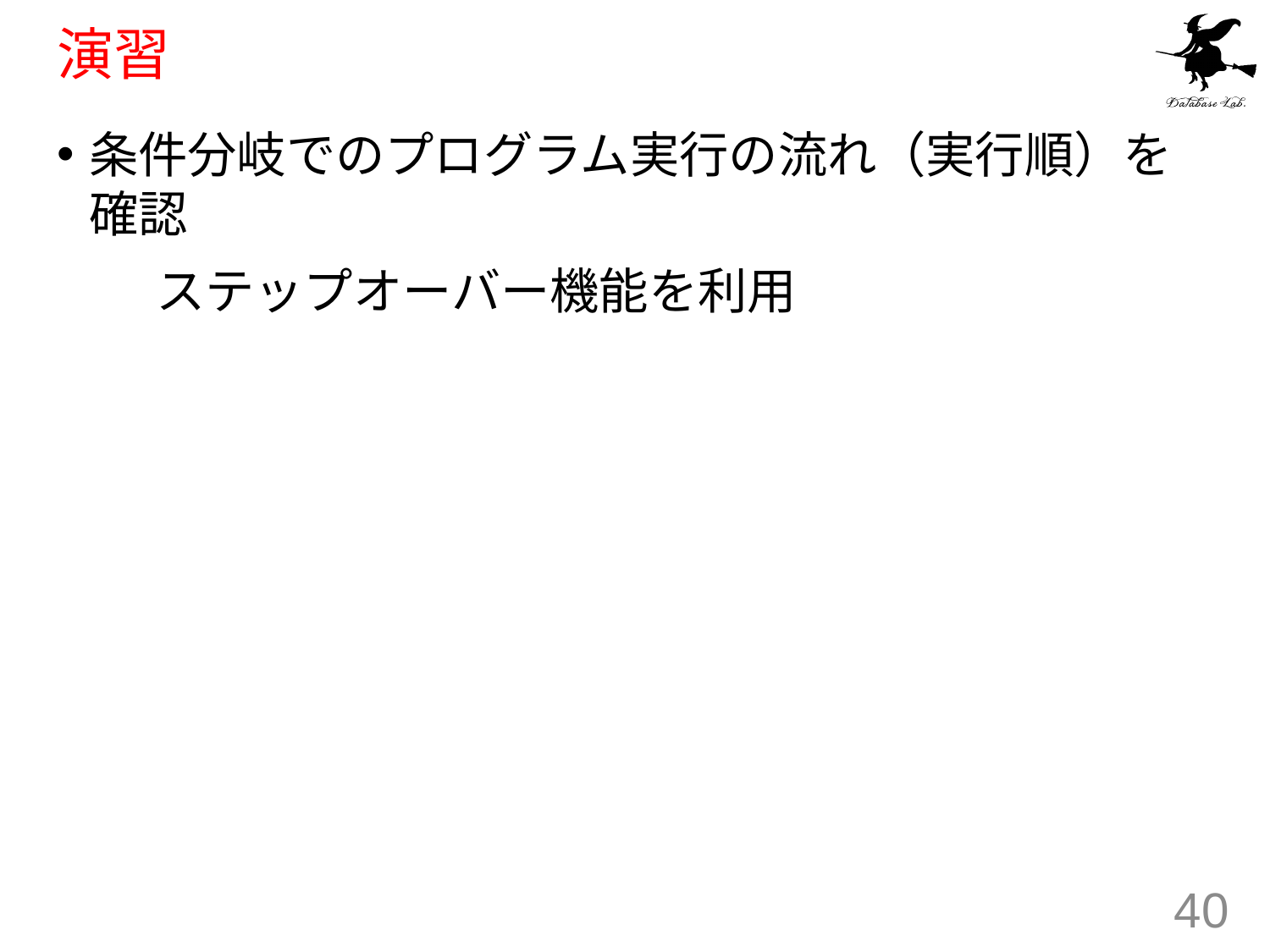

# 演習
条件分岐でのプログラム実行の流れ（実行順）を確認
　　ステップオーバー機能を利用
40